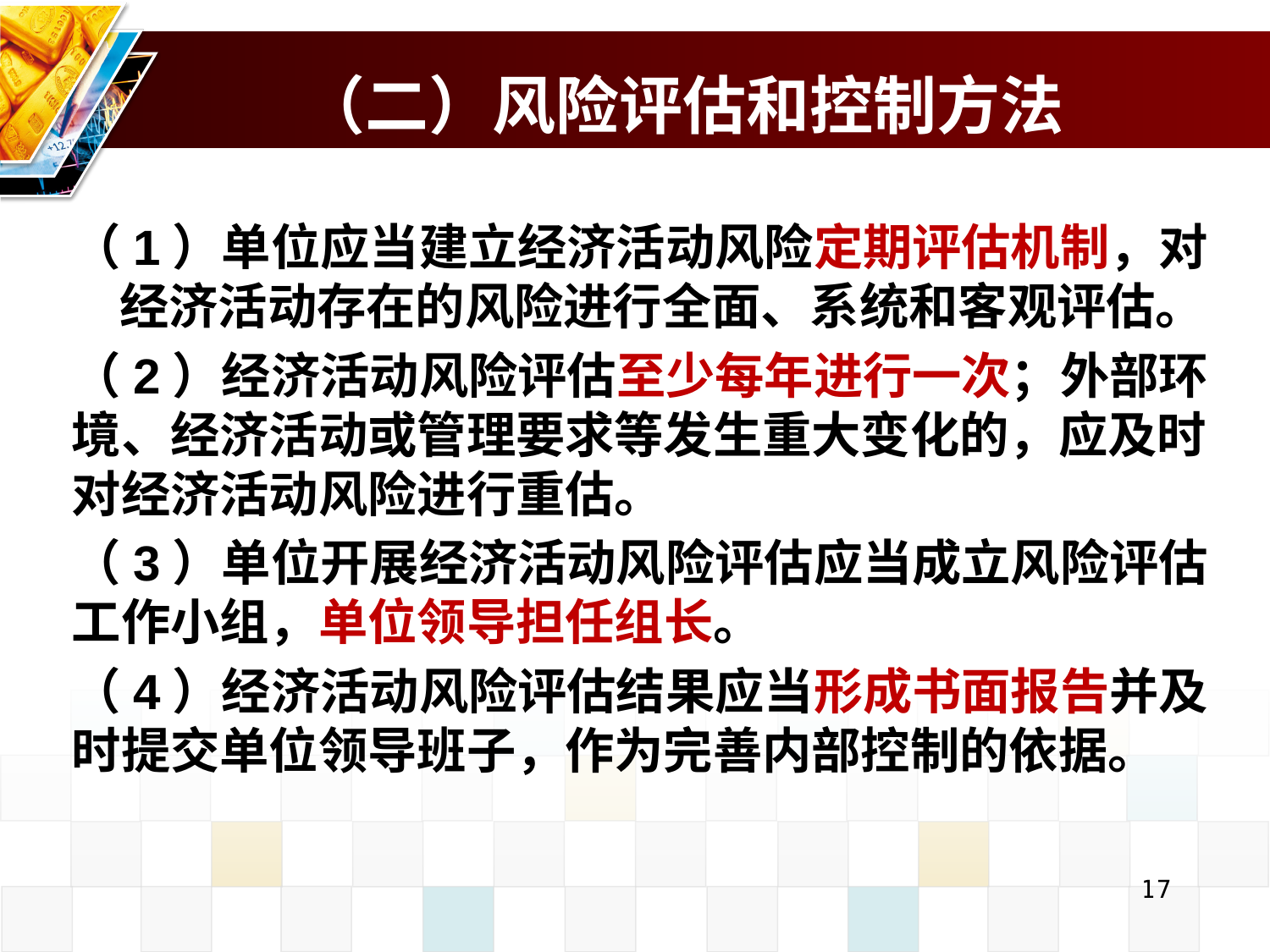

# （二）风险评估和控制方法
（1）单位应当建立经济活动风险定期评估机制，对经济活动存在的风险进行全面、系统和客观评估。
（2）经济活动风险评估至少每年进行一次；外部环境、经济活动或管理要求等发生重大变化的，应及时对经济活动风险进行重估。
（3）单位开展经济活动风险评估应当成立风险评估工作小组，单位领导担任组长。
（4）经济活动风险评估结果应当形成书面报告并及时提交单位领导班子，作为完善内部控制的依据。
17